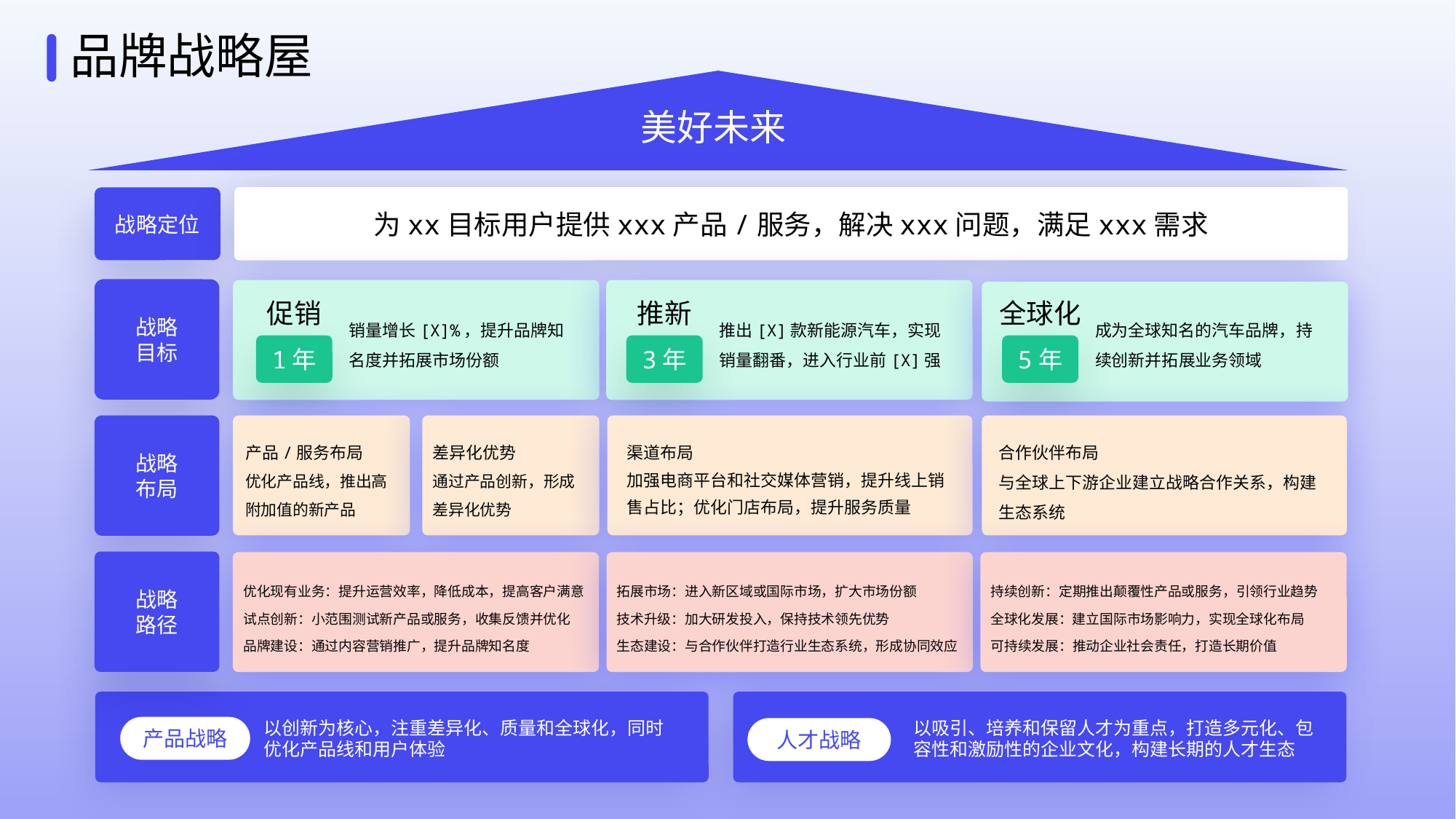

品牌战略屋

美好未来
为xx目标用户提供xxx产品/服务，解决xxx问题，满足xxx需求
战略定位
战略
目标

促销
推新
全球化
销量增长[X]%，提升品牌知名度并拓展市场份额
推出[X]款新能源汽车，实现销量翻番，进入行业前[X]强
成为全球知名的汽车品牌，持续创新并拓展业务领域
1年
3年
5年
战略
布局

产品/服务布局
优化产品线，推出高附加值的新产品
差异化优势
通过产品创新，形成差异化优势
合作伙伴布局
与全球上下游企业建立战略合作关系，构建生态系统
渠道布局
加强电商平台和社交媒体营销，提升线上销售占比；优化门店布局，提升服务质量
战略
路径

优化现有业务：提升运营效率，降低成本，提高客户满意
试点创新：小范围测试新产品或服务，收集反馈并优化
品牌建设：通过内容营销推广，提升品牌知名度
拓展市场：进入新区域或国际市场，扩大市场份额
技术升级：加大研发投入，保持技术领先优势
生态建设：与合作伙伴打造行业生态系统，形成协同效应
持续创新：定期推出颠覆性产品或服务，引领行业趋势
全球化发展：建立国际市场影响力，实现全球化布局
可持续发展：推动企业社会责任，打造长期价值

以创新为核心，注重差异化、质量和全球化，同时优化产品线和用户体验
以吸引、培养和保留人才为重点，打造多元化、包容性和激励性的企业文化，构建长期的人才生态
产品战略
人才战略